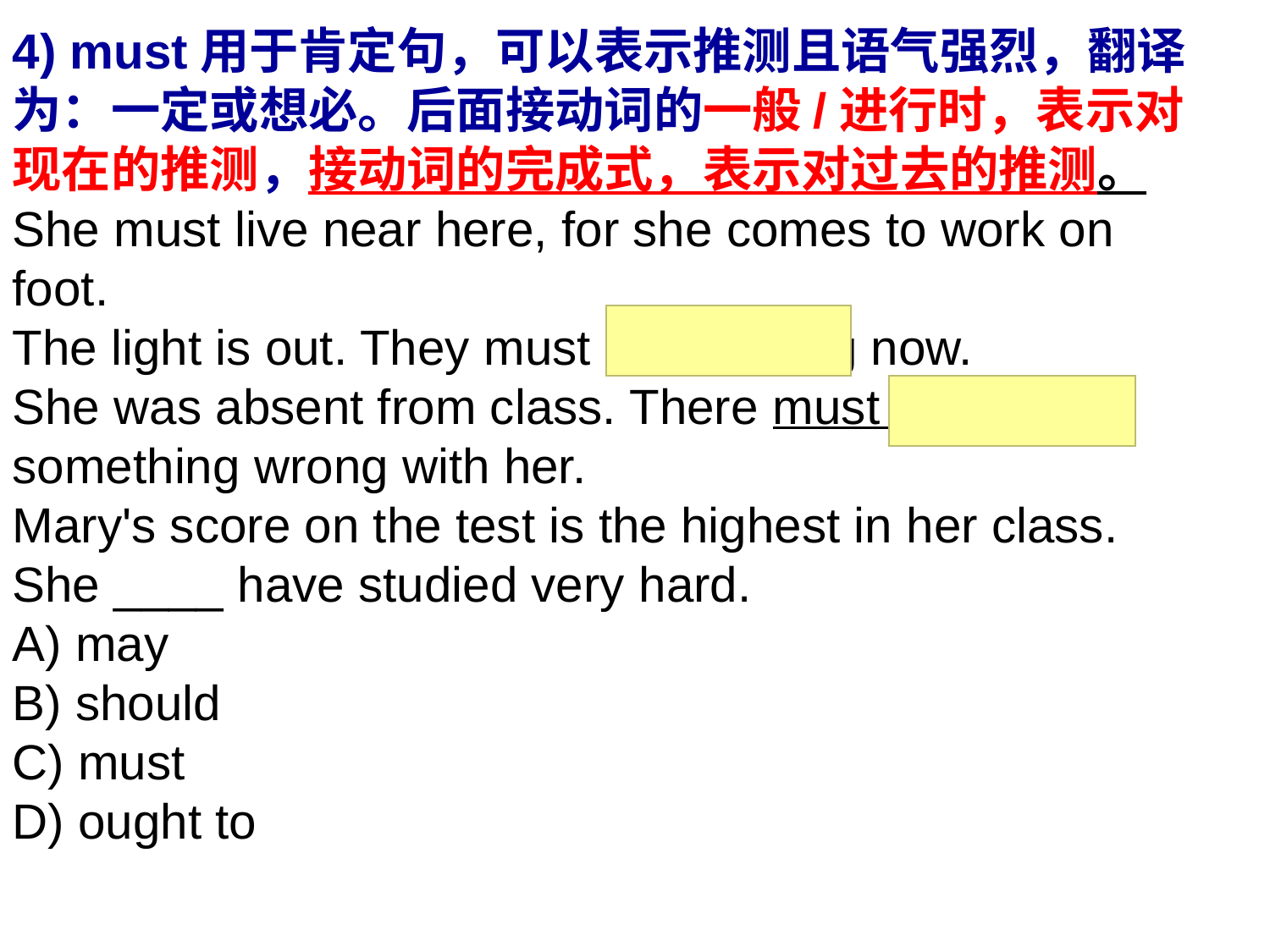

4) must用于肯定句，可以表示推测且语气强烈，翻译为：一定或想必。后面接动词的一般/进行时，表示对现在的推测，接动词的完成式，表示对过去的推测。
She must live near here, for she comes to work on foot.
The light is out. They must be sleeping now.
She was absent from class. There must have been something wrong with her.
Mary's score on the test is the highest in her class. She ____ have studied very hard.
A) may
B) should
C) must
D) ought to